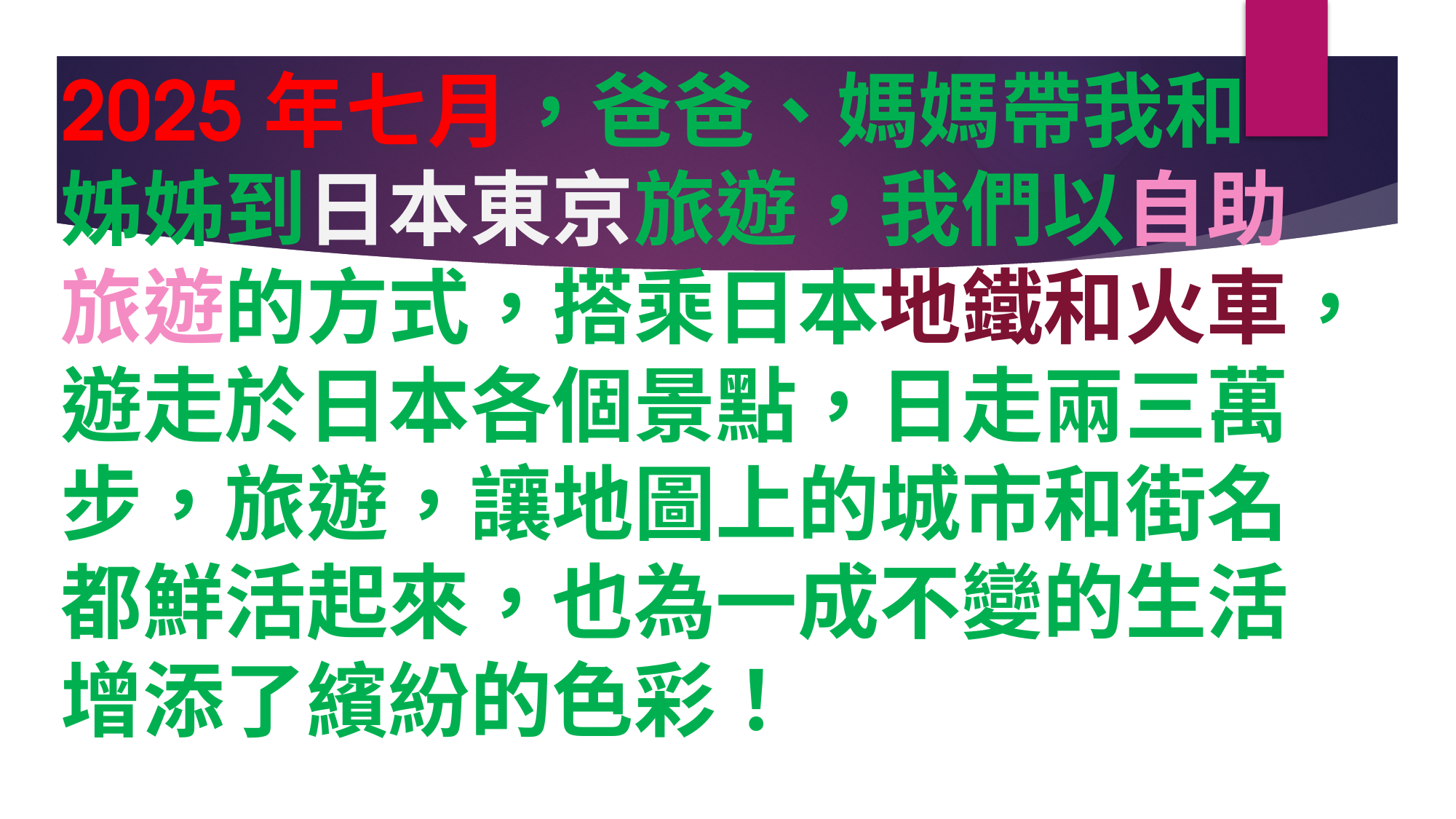

# 2025年七月，爸爸、媽媽帶我和姊姊到日本東京旅遊，我們以自助旅遊的方式，搭乘日本地鐵和火車，遊走於日本各個景點，日走兩三萬步，旅遊，讓地圖上的城市和街名都鮮活起來，也為一成不變的生活增添了繽紛的色彩！